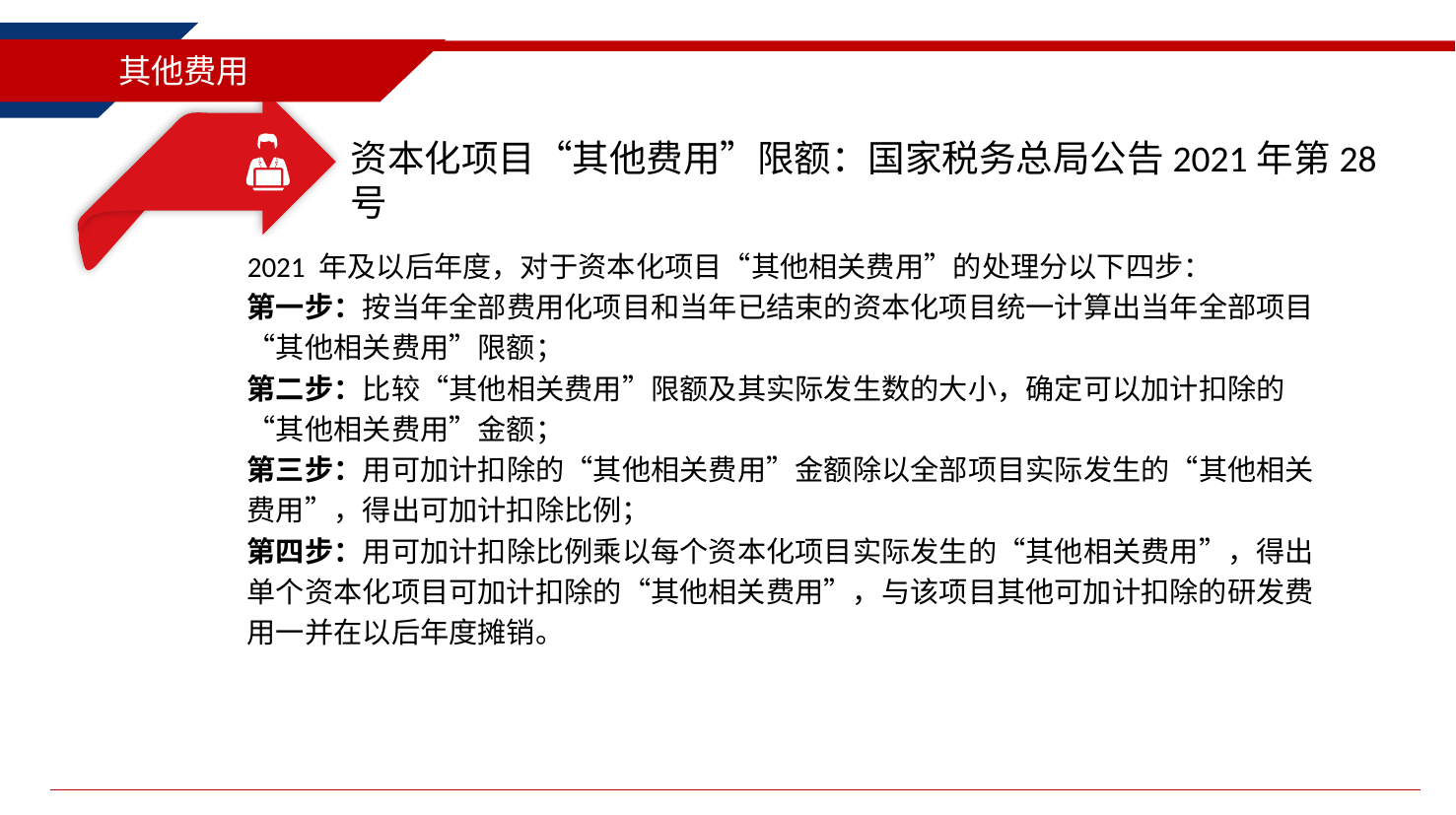

其他费用

资本化项目“其他费用”限额：国家税务总局公告2021年第28号
2021 年及以后年度，对于资本化项目“其他相关费用”的处理分以下四步：
第一步：按当年全部费用化项目和当年已结束的资本化项目统一计算出当年全部项目“其他相关费用”限额；
第二步：比较“其他相关费用”限额及其实际发生数的大小，确定可以加计扣除的“其他相关费用”金额；
第三步：用可加计扣除的“其他相关费用”金额除以全部项目实际发生的“其他相关费用”，得出可加计扣除比例；
第四步：用可加计扣除比例乘以每个资本化项目实际发生的“其他相关费用”，得出单个资本化项目可加计扣除的“其他相关费用”，与该项目其他可加计扣除的研发费用一并在以后年度摊销。